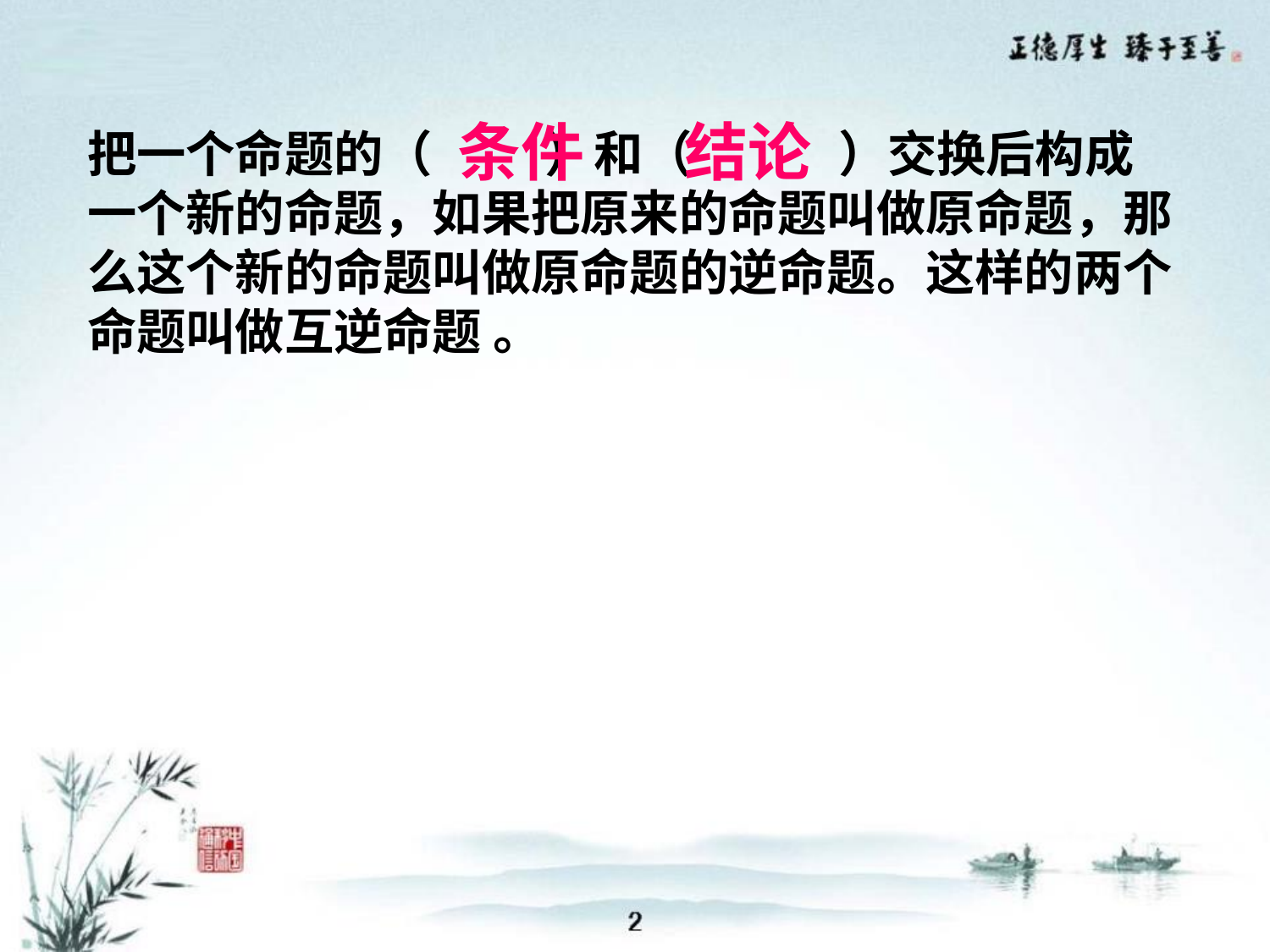

条件       结论
把一个命题的（          ）和（             ）交换后构成 一个新的命题，如果把原来的命题叫做原命题，那 么这个新的命题叫做原命题的逆命题。这样的两个命题叫做互逆命题 。